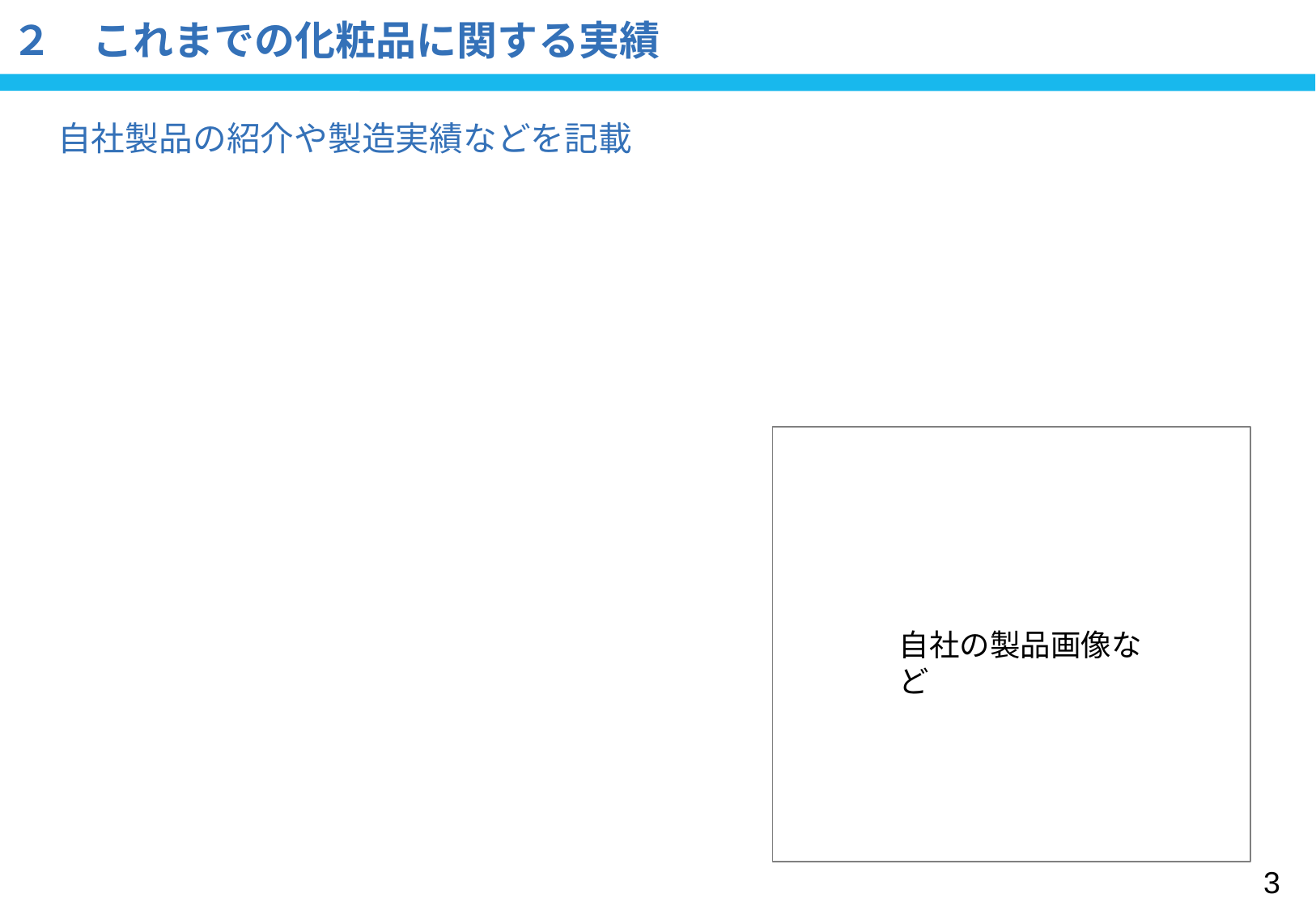

２　これまでの化粧品に関する実績
自社製品の紹介や製造実績などを記載

自社の製品画像など